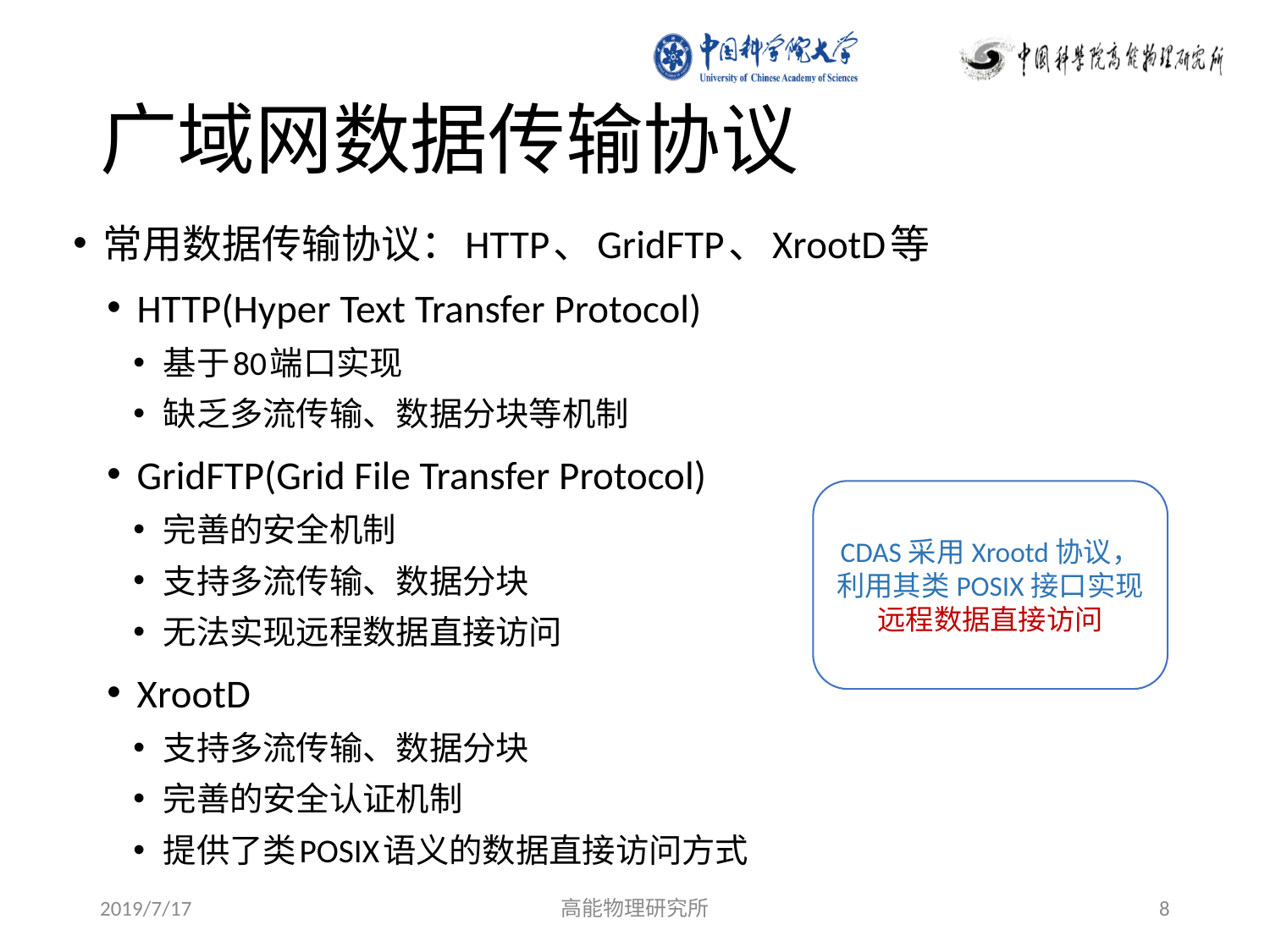

# 广域网数据传输协议
常用数据传输协议：HTTP、GridFTP、XrootD等
HTTP(Hyper Text Transfer Protocol)
基于80端口实现
缺乏多流传输、数据分块等机制
GridFTP(Grid File Transfer Protocol)
完善的安全机制
支持多流传输、数据分块
无法实现远程数据直接访问
XrootD
支持多流传输、数据分块
完善的安全认证机制
提供了类POSIX语义的数据直接访问方式

CDAS采用Xrootd协议，利用其类POSIX接口实现远程数据直接访问
2019/7/17
高能物理研究所
8